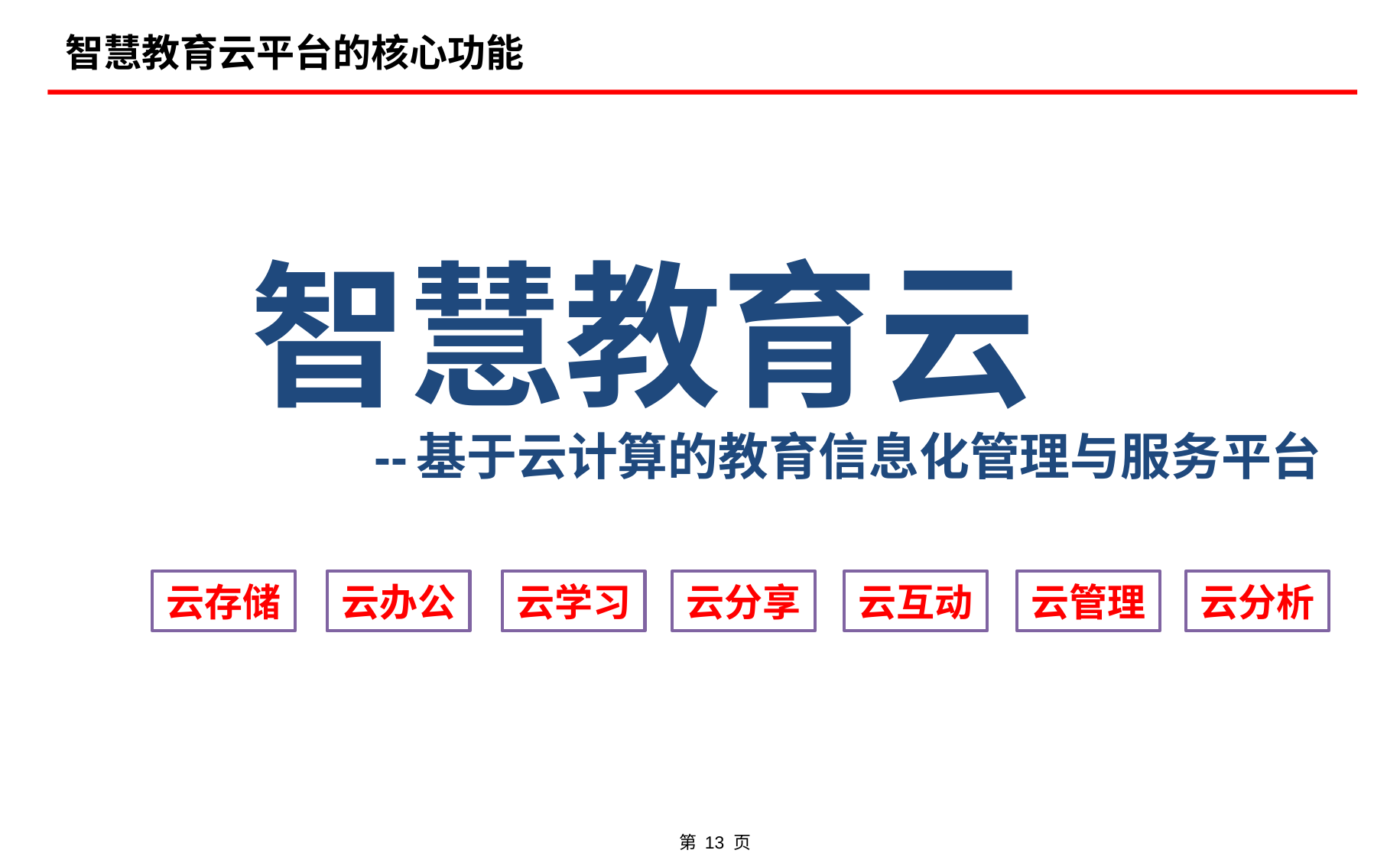

# 智慧教育云平台的核心功能
智慧教育云
        --基于云计算的教育信息化管理与服务平台
云存储
云办公
云学习
云分享
云互动
云管理
云分析